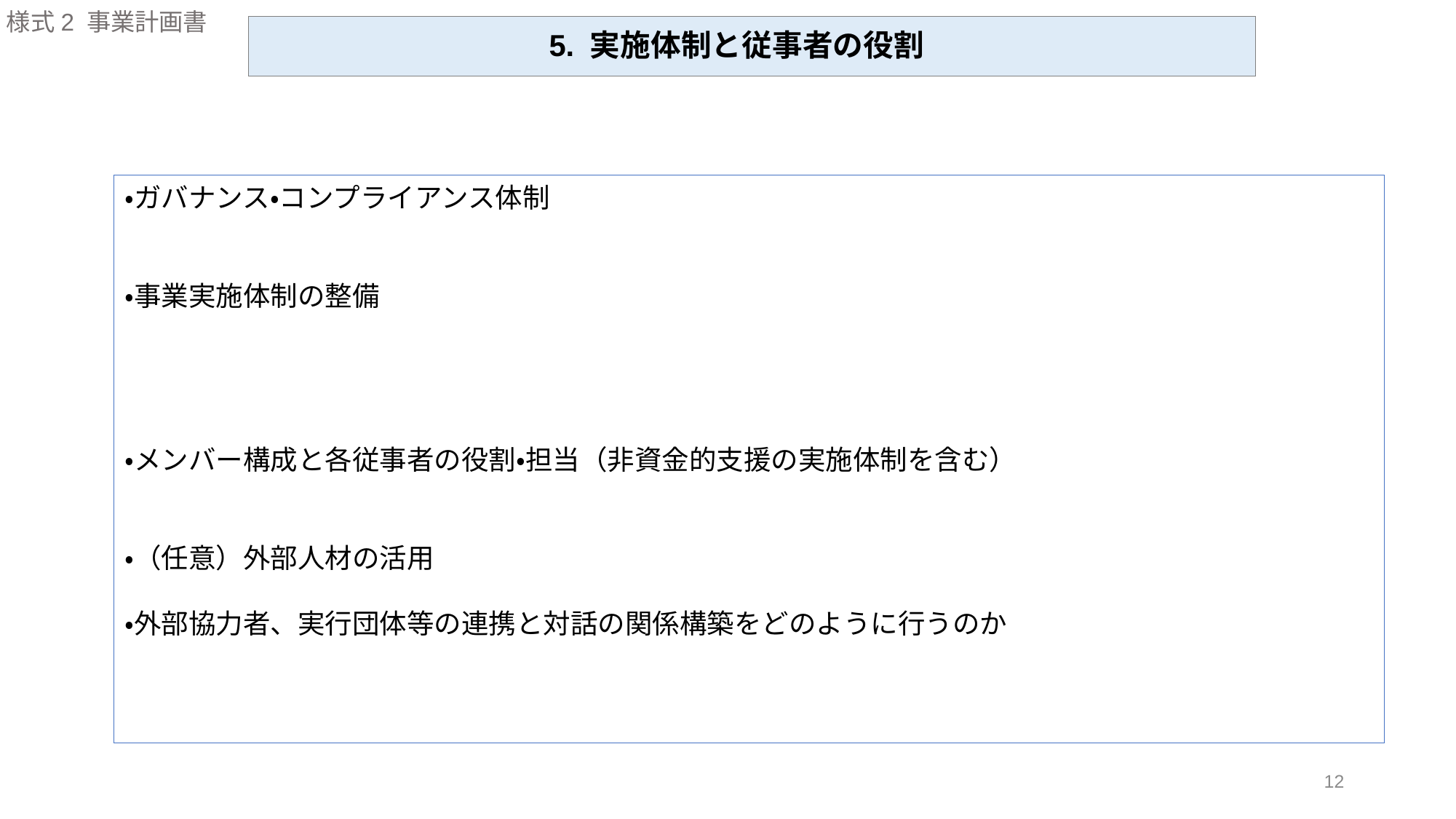

様式2 事業計画書
5. 実施体制と従事者の役割
・ガバナンス・コンプライアンス体制

・事業実施体制の整備

・メンバー構成と各従事者の役割・担当（非資金的支援の実施体制を含む）

・（任意）外部人材の活用

・外部協力者、実行団体等の連携と対話の関係構築をどのように行うのか

12